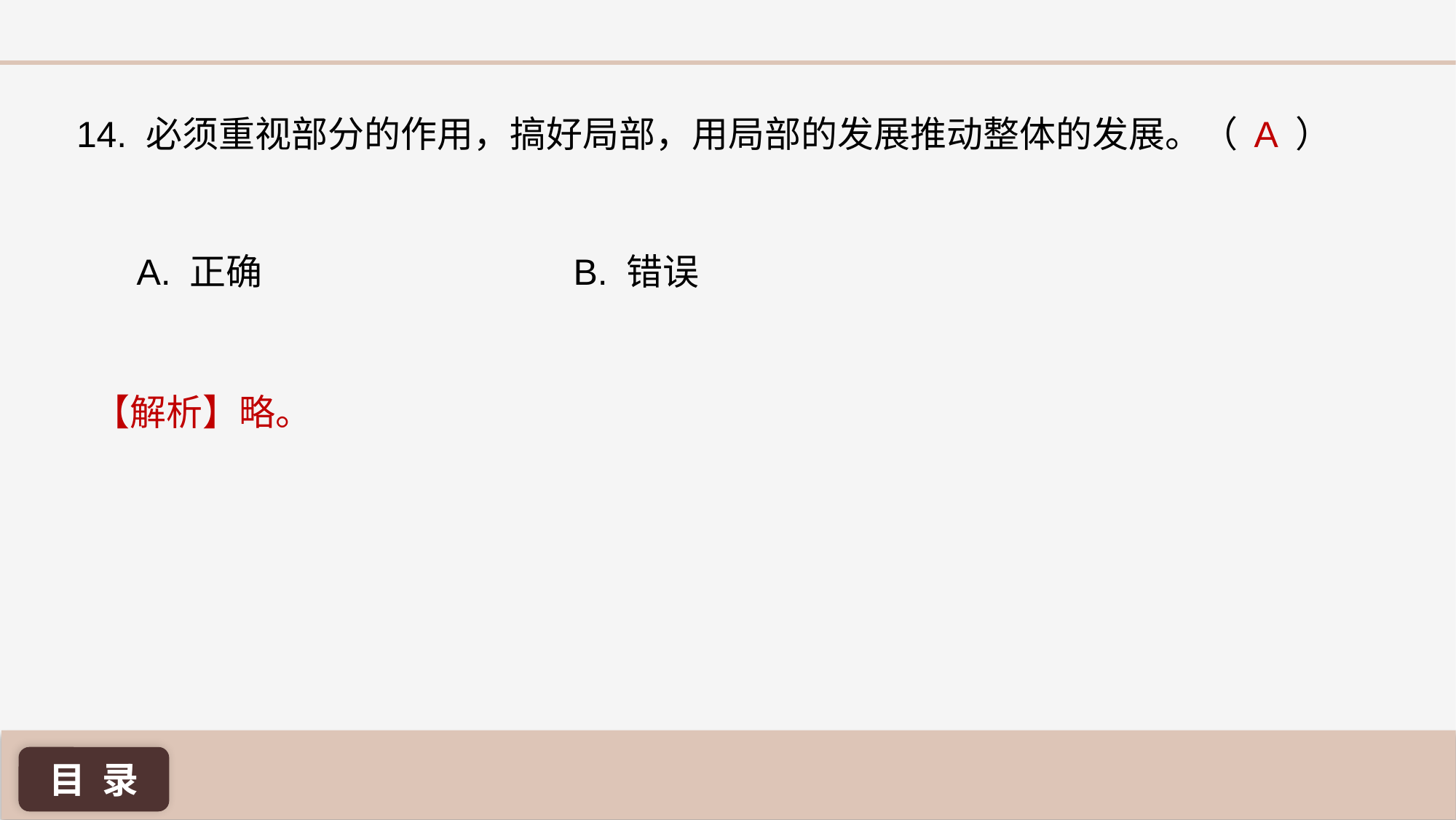

A
14. 必须重视部分的作用，搞好局部，用局部的发展推动整体的发展。（       ）
A. 正确 			B. 错误
【解析】略。